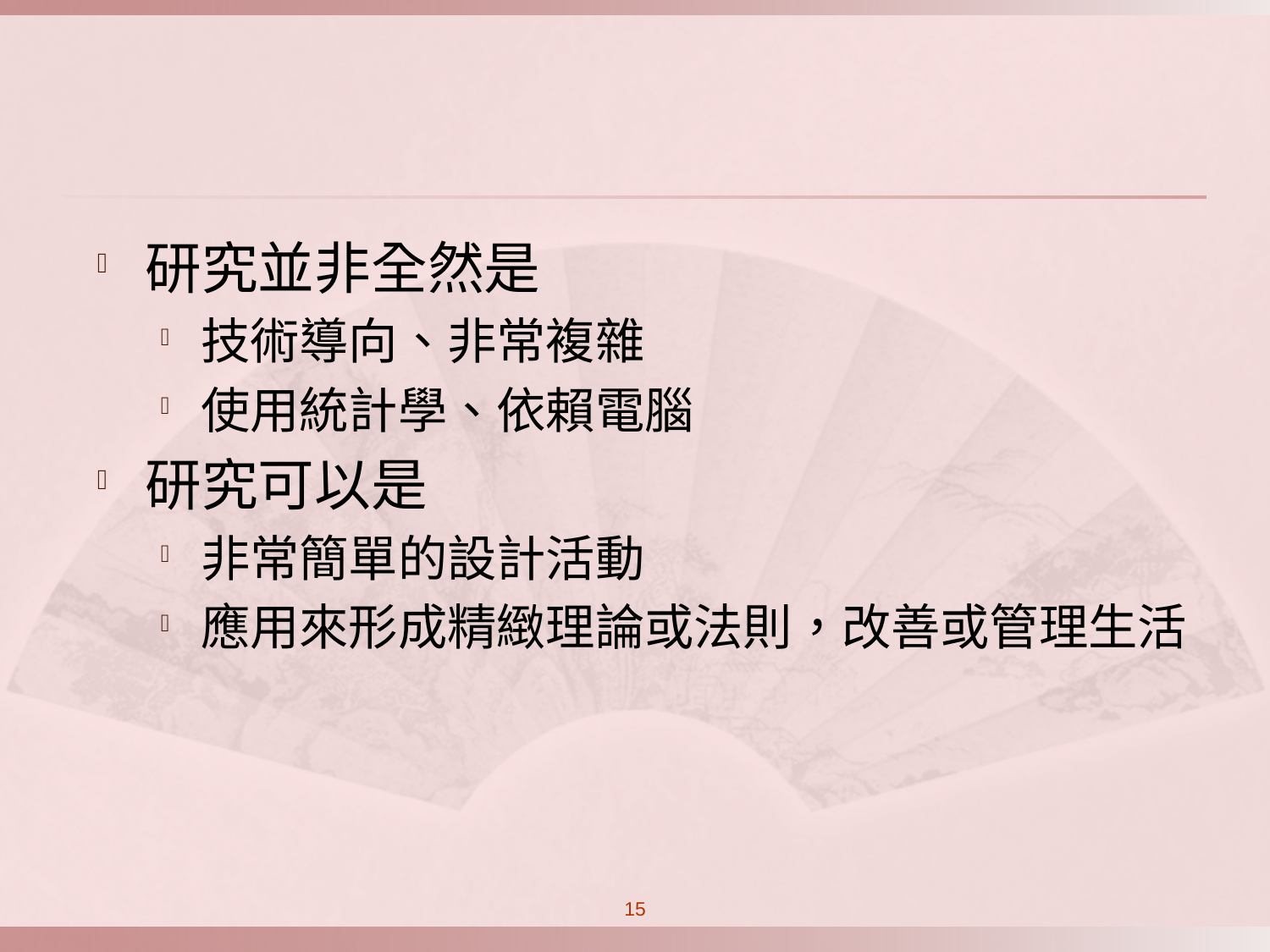

#
研究並非全然是
技術導向、非常複雜
使用統計學、依賴電腦
研究可以是
非常簡單的設計活動
應用來形成精緻理論或法則，改善或管理生活
15